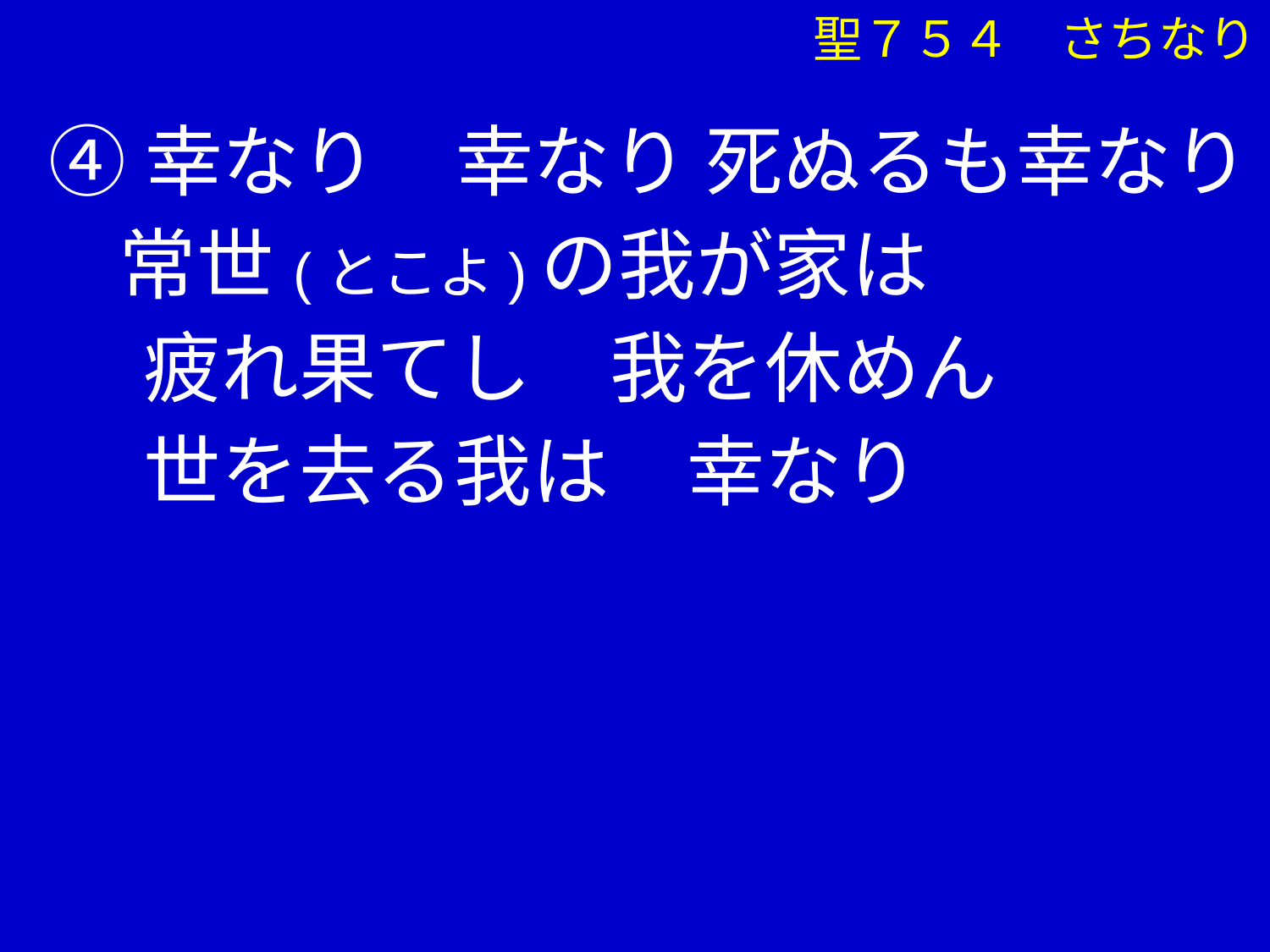

聖７５４　さちなり
④幸なり　幸なり 死ぬるも幸なり
   常世(とこよ)の我が家は
　 疲れ果てし　我を休めん
　 世を去る我は　幸なり